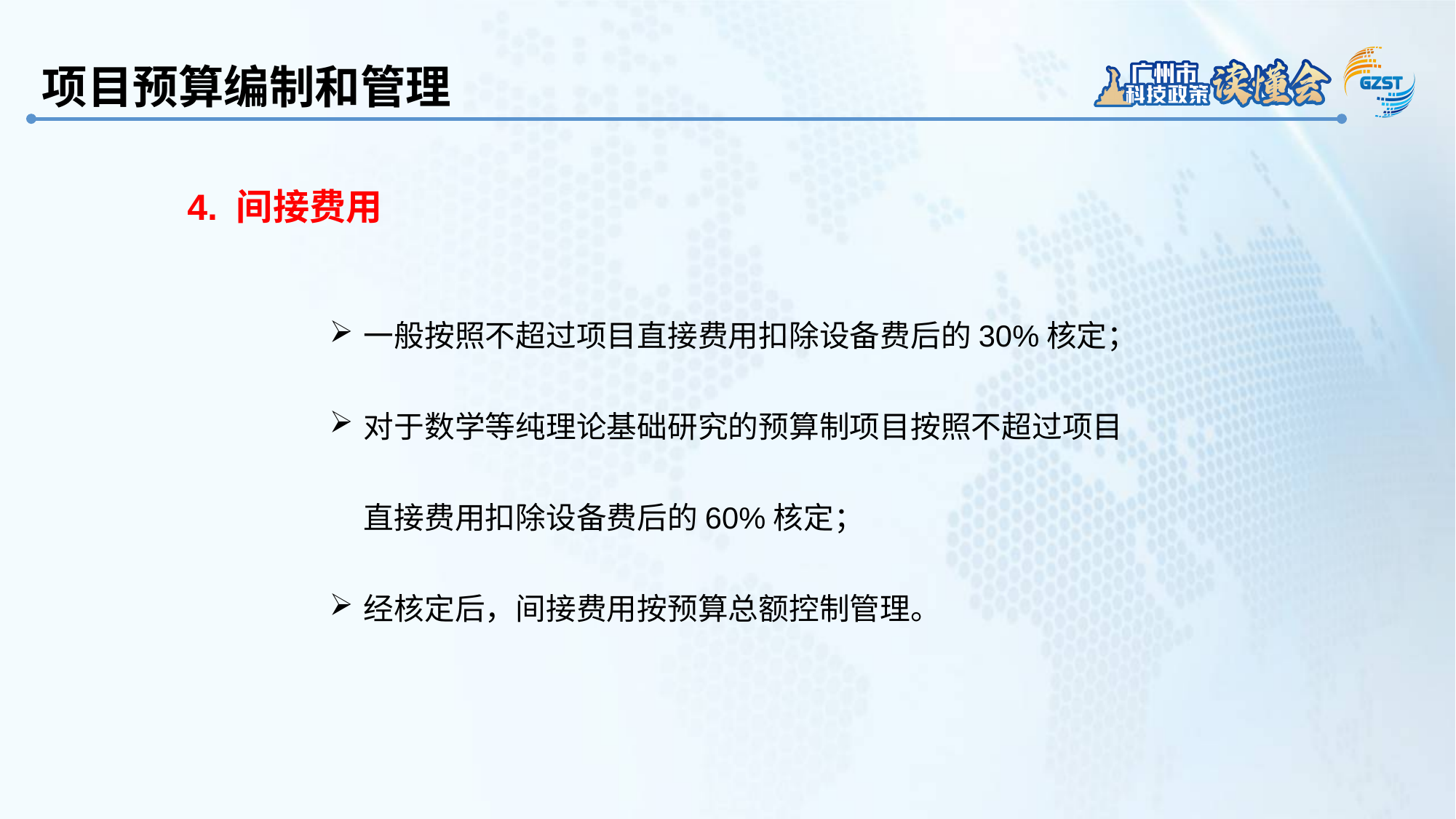

项目预算编制和管理
4. 间接费用
一般按照不超过项目直接费用扣除设备费后的30%核定；
对于数学等纯理论基础研究的预算制项目按照不超过项目直接费用扣除设备费后的60%核定；
经核定后，间接费用按预算总额控制管理。